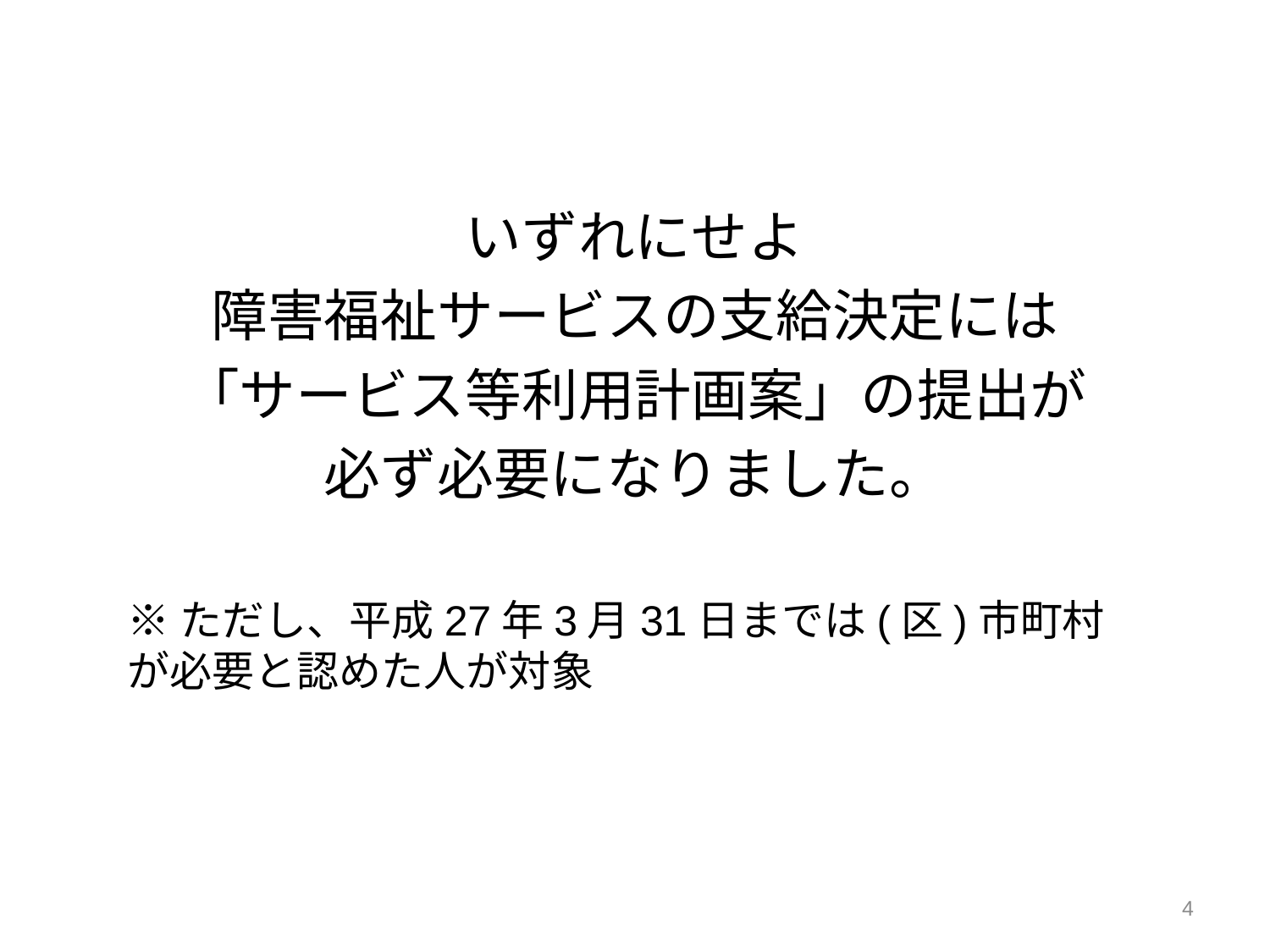

いずれにせよ
障害福祉サービスの支給決定には
「サービス等利用計画案」の提出が
必ず必要になりました。

※ただし、平成27年3月31日までは(区)市町村が必要と認めた人が対象
4